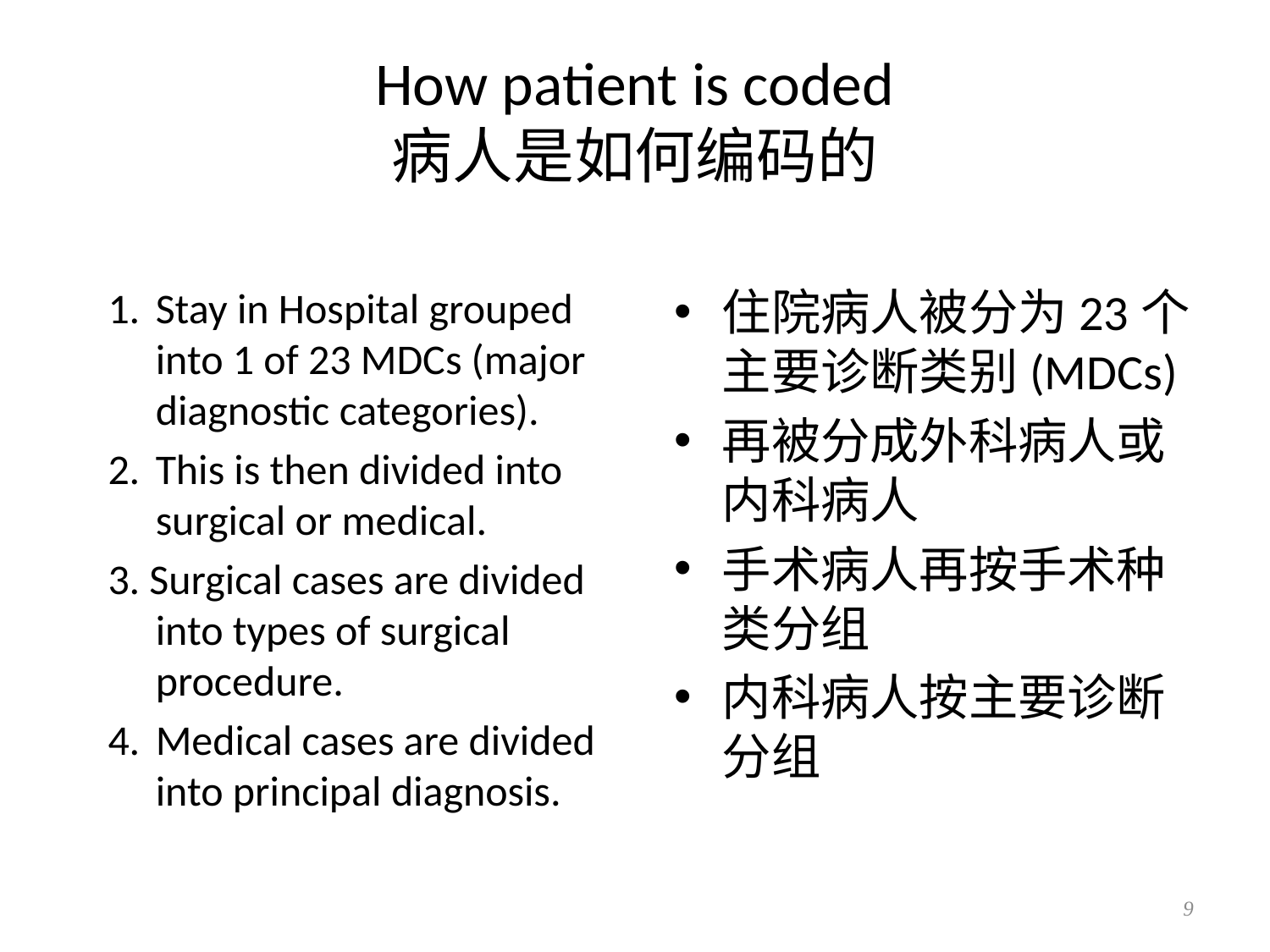

# How patient is coded 病人是如何编码的
1.	Stay in Hospital grouped into 1 of 23 MDCs (major diagnostic categories).
2.	This is then divided into surgical or medical.
3. Surgical cases are divided into types of surgical procedure.
4.	Medical cases are divided into principal diagnosis.
住院病人被分为23个主要诊断类别(MDCs)
再被分成外科病人或内科病人
手术病人再按手术种类分组
内科病人按主要诊断分组
9